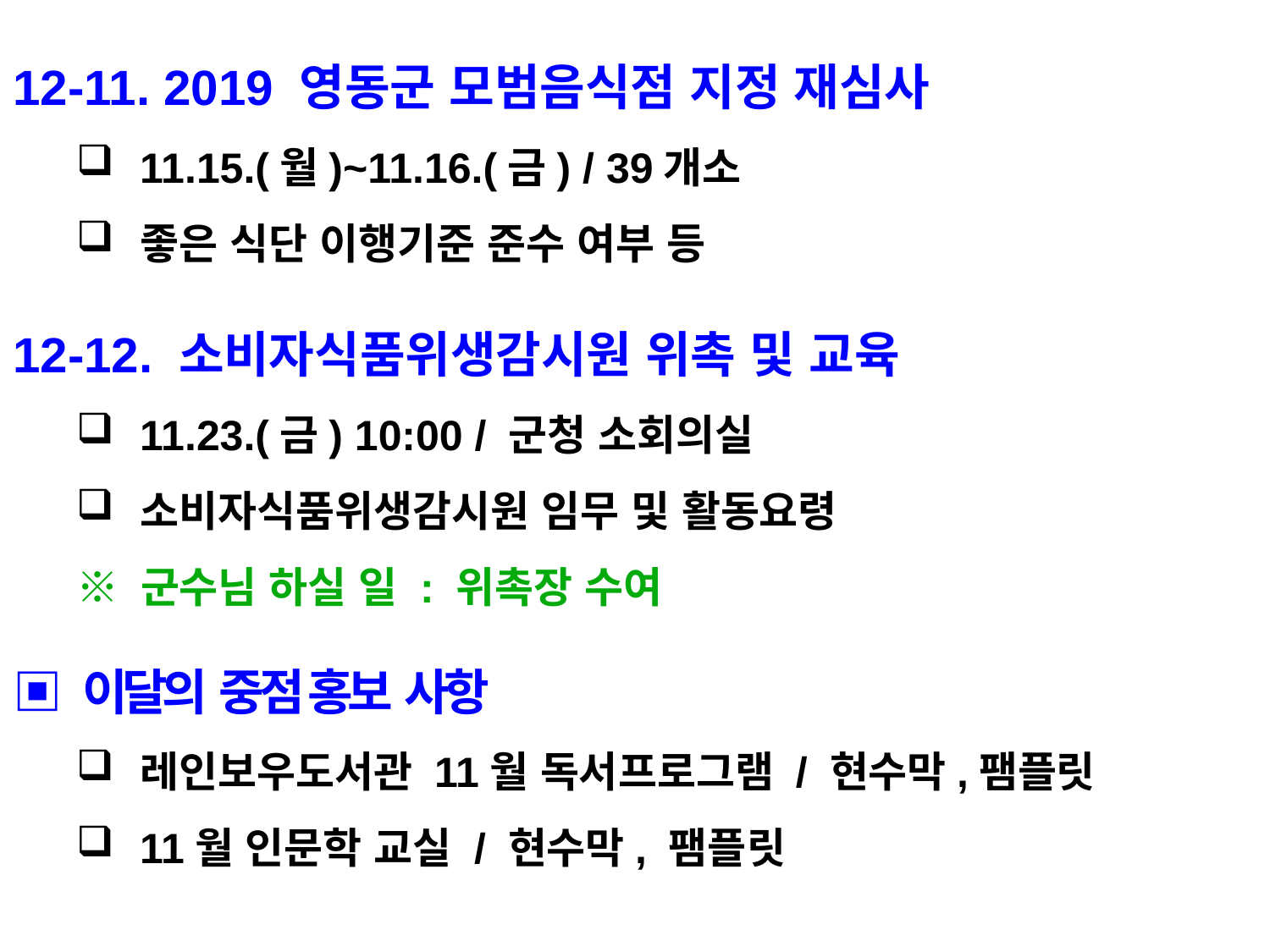

12-11. 2019 영동군 모범음식점 지정 재심사
11.15.(월)~11.16.(금) / 39개소
좋은 식단 이행기준 준수 여부 등

12-12. 소비자식품위생감시원 위촉 및 교육
11.23.(금) 10:00 / 군청 소회의실
소비자식품위생감시원 임무 및 활동요령
※ 군수님 하실 일 : 위촉장 수여

▣ 이달의  중점 홍보  사항
레인보우도서관 11월 독서프로그램 / 현수막,팸플릿
11월 인문학 교실 / 현수막, 팸플릿